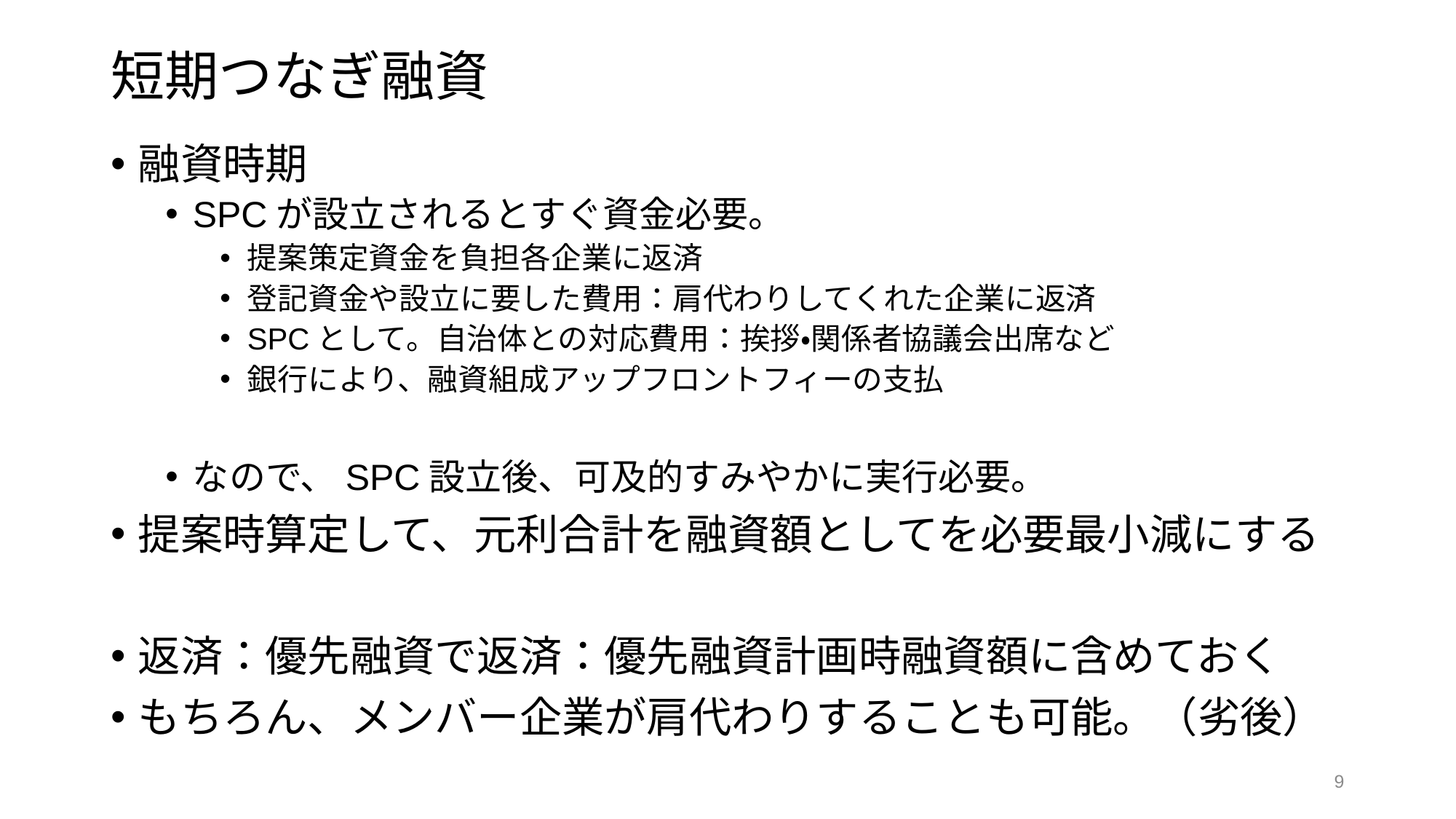

# 短期つなぎ融資
融資時期
SPCが設立されるとすぐ資金必要。
提案策定資金を負担各企業に返済
登記資金や設立に要した費用：肩代わりしてくれた企業に返済
SPCとして。自治体との対応費用：挨拶・関係者協議会出席など
銀行により、融資組成アップフロントフィーの支払

なので、SPC設立後、可及的すみやかに実行必要。
提案時算定して、元利合計を融資額としてを必要最小減にする

返済：優先融資で返済：優先融資計画時融資額に含めておく
もちろん、メンバー企業が肩代わりすることも可能。（劣後）
9